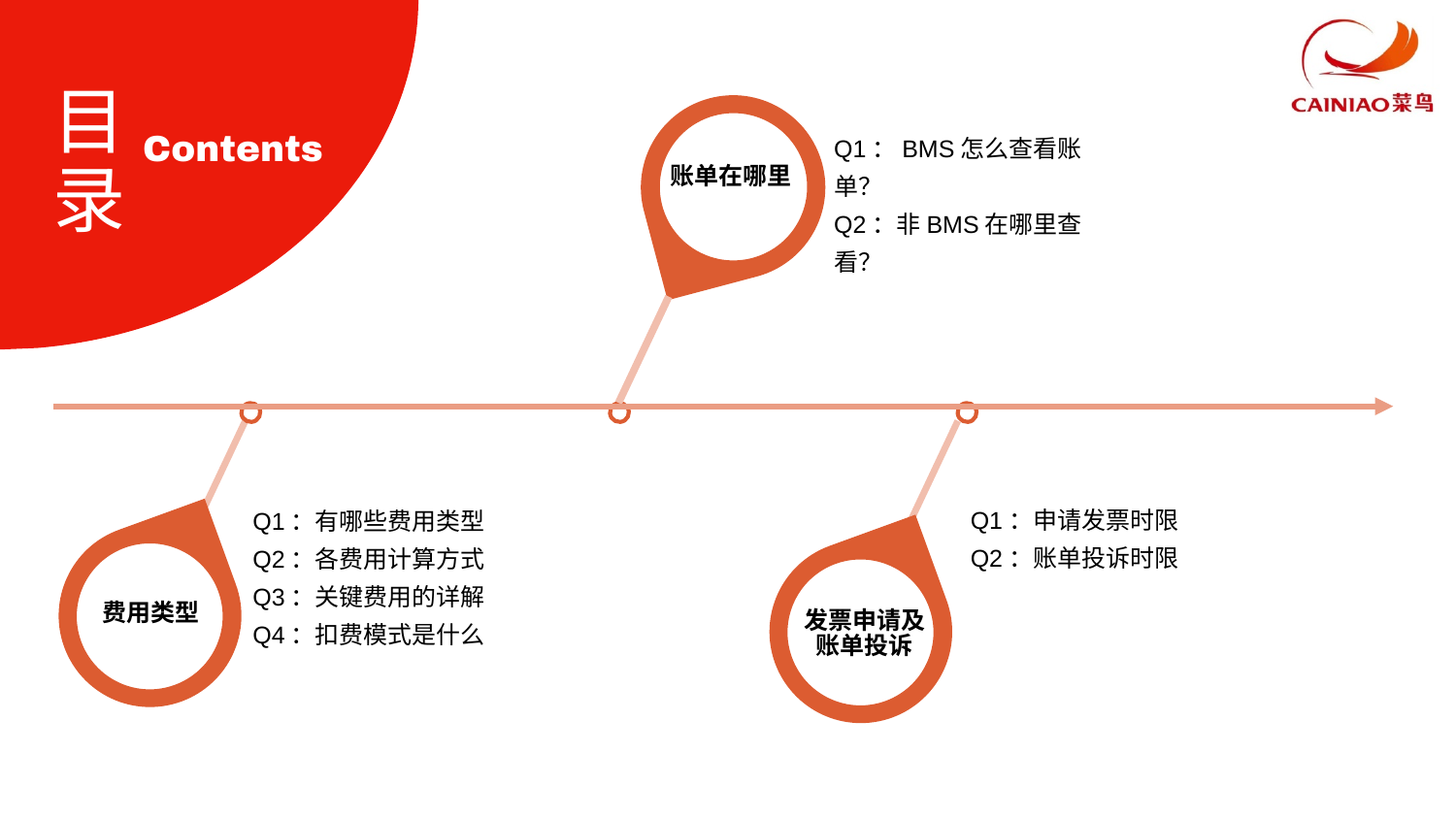

目录

Q1：BMS怎么查看账单？
Q2：非BMS在哪里查看？
Contents
账单在哪里

Q1：申请发票时限
Q2：账单投诉时限
Q1：有哪些费用类型Q2：各费用计算方式
Q3：关键费用的详解
Q4：扣费模式是什么

费用类型
发票申请及
账单投诉